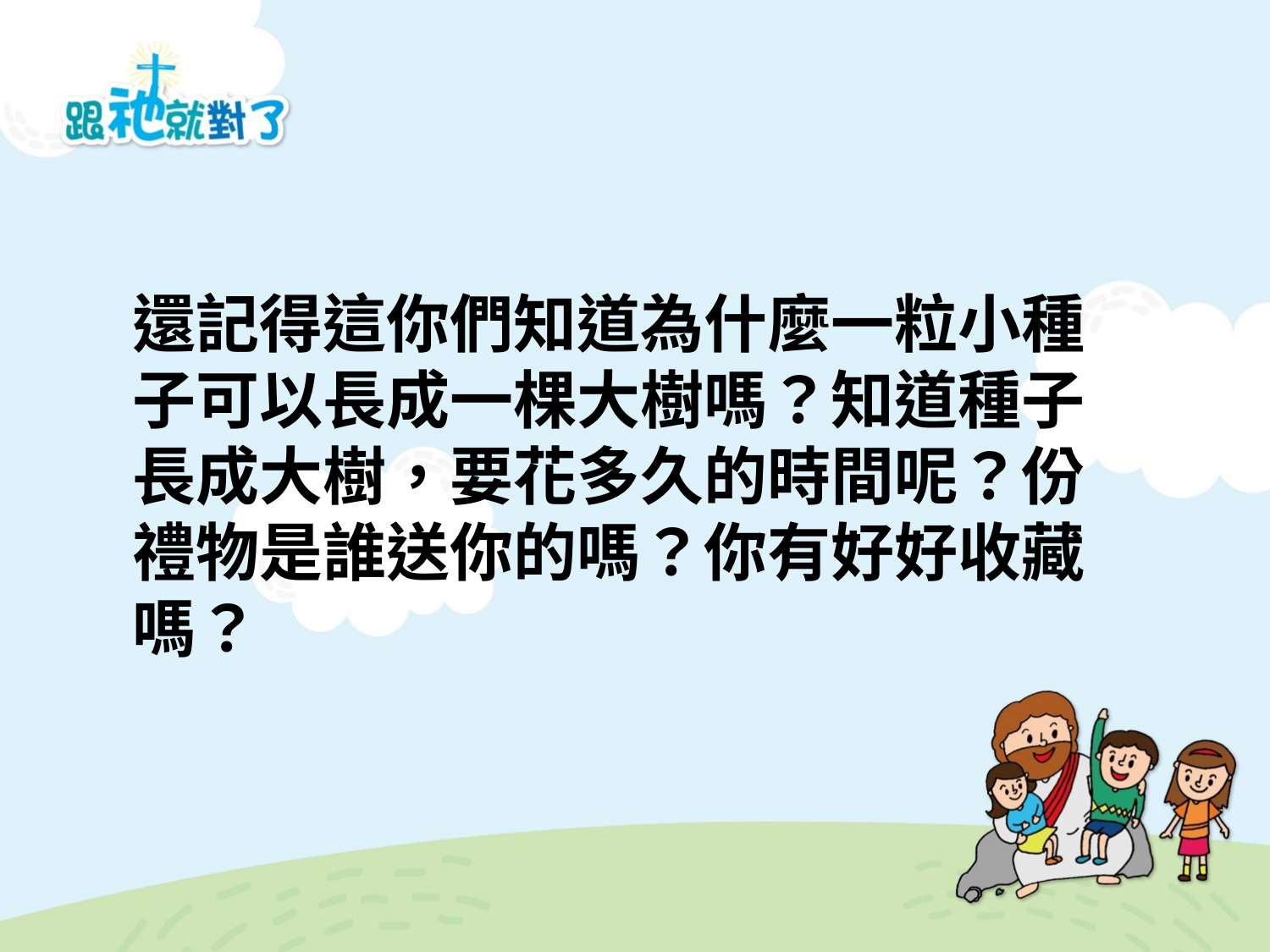

還記得這你們知道為什麼一粒小種子可以長成一棵大樹嗎？知道種子長成大樹，要花多久的時間呢？份禮物是誰送你的嗎？你有好好收藏嗎？